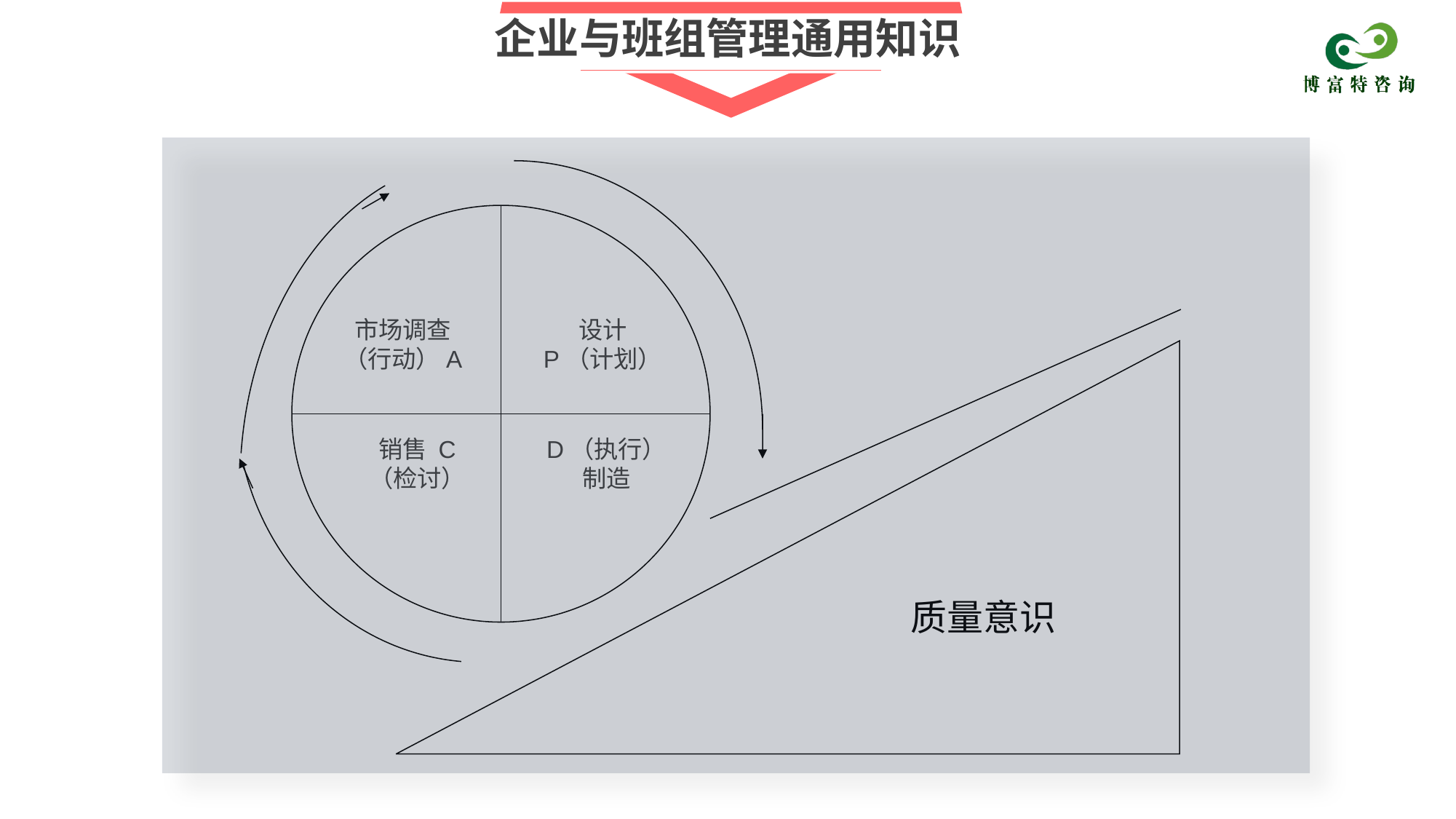

企业与班组管理通用知识

质量意识

市场调查
（行动）A
设计
P（计划）
销售 C
（检讨）
D（执行）
制造